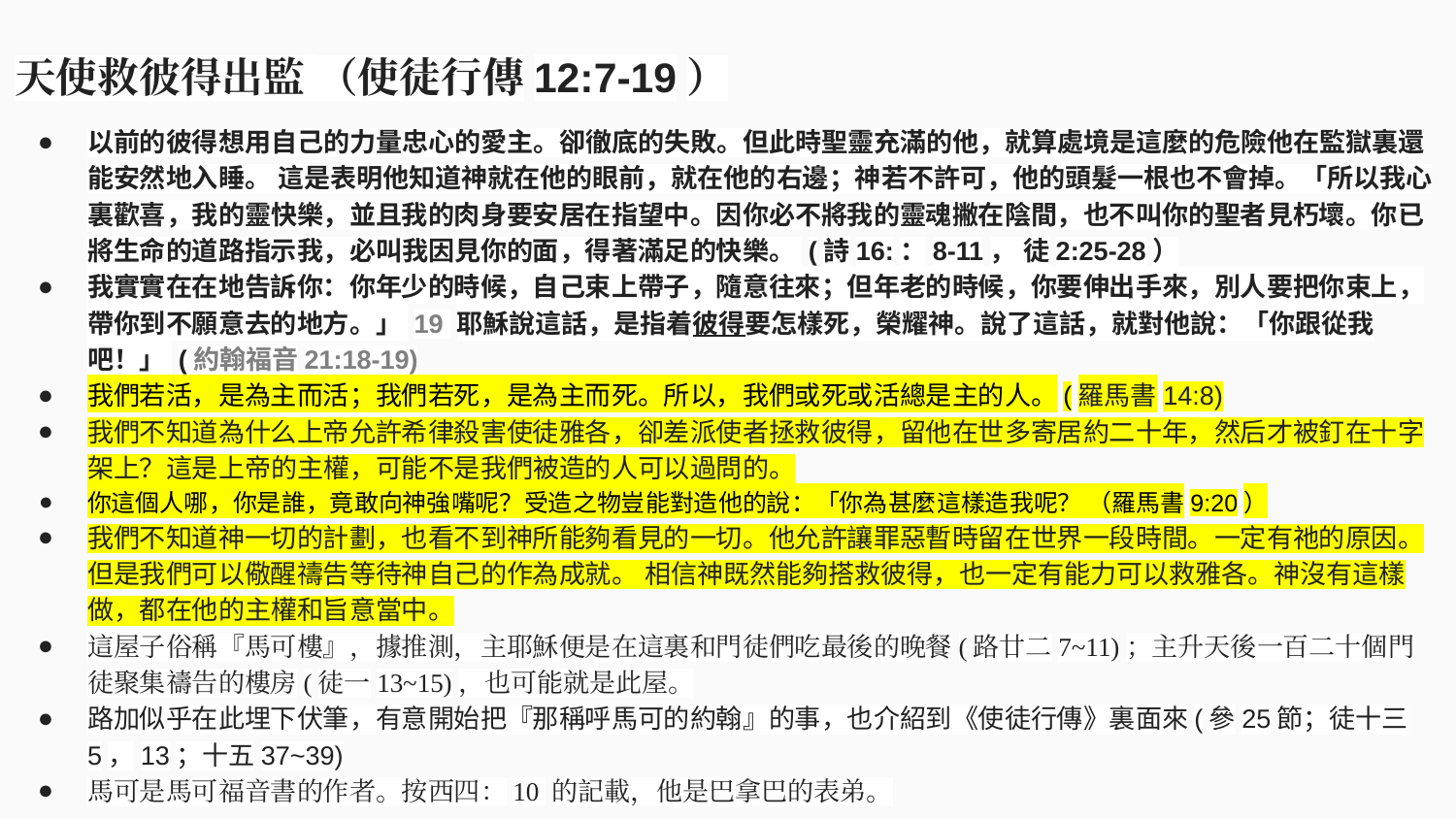

天使救彼得出監 （使徒行傳12:7-19）
以前的彼得想用自己的力量忠心的愛主。卻徹底的失敗。但此時聖靈充滿的他，就算處境是這麼的危險他在監獄裏還能安然地入睡。 這是表明他知道神就在他的眼前，就在他的右邊；神若不許可，他的頭髮一根也不會掉。「所以我心裏歡喜，我的靈快樂，並且我的肉身要安居在指望中。因你必不將我的靈魂撇在陰間，也不叫你的聖者見朽壞。你已將生命的道路指示我，必叫我因見你的面，得著滿足的快樂。 (詩16:：8-11， 徒2:25-28）
我實實在在地告訴你：你年少的時候，自己束上帶子，隨意往來；但年老的時候，你要伸出手來，別人要把你束上，帶你到不願意去的地方。」 19 耶穌說這話，是指着彼得要怎樣死，榮耀神。說了這話，就對他說：「你跟從我吧！」 (約翰福音21:18-19)
我們若活，是為主而活；我們若死，是為主而死。所以，我們或死或活總是主的人。(羅馬書14:8)
我們不知道為什么上帝允許希律殺害使徒雅各，卻差派使者拯救彼得，留他在世多寄居約二十年，然后才被釘在十字架上？這是上帝的主權，可能不是我們被造的人可以過問的。
你這個人哪，你是誰，竟敢向神強嘴呢？受造之物豈能對造他的說：「你為甚麼這樣造我呢？ （羅馬書9:20）
我們不知道神一切的計劃，也看不到神所能夠看見的一切。他允許讓罪惡暫時留在世界一段時間。一定有祂的原因。但是我們可以儆醒禱告等待神自己的作為成就。 相信神既然能夠搭救彼得，也一定有能力可以救雅各。神沒有這樣做，都在他的主權和旨意當中。
這屋子俗稱『馬可樓』，據推測，主耶穌便是在這裏和門徒們吃最後的晚餐(路廿二7~11)；主升天後一百二十個門徒聚集禱告的樓房(徒一13~15)，也可能就是此屋。
路加似乎在此埋下伏筆，有意開始把『那稱呼馬可的約翰』的事，也介紹到《使徒行傳》裏面來(參25節；徒十三5，13；十五37~39)
馬可是馬可福音書的作者。按西四：10 的記載，他是巴拿巴的表弟。